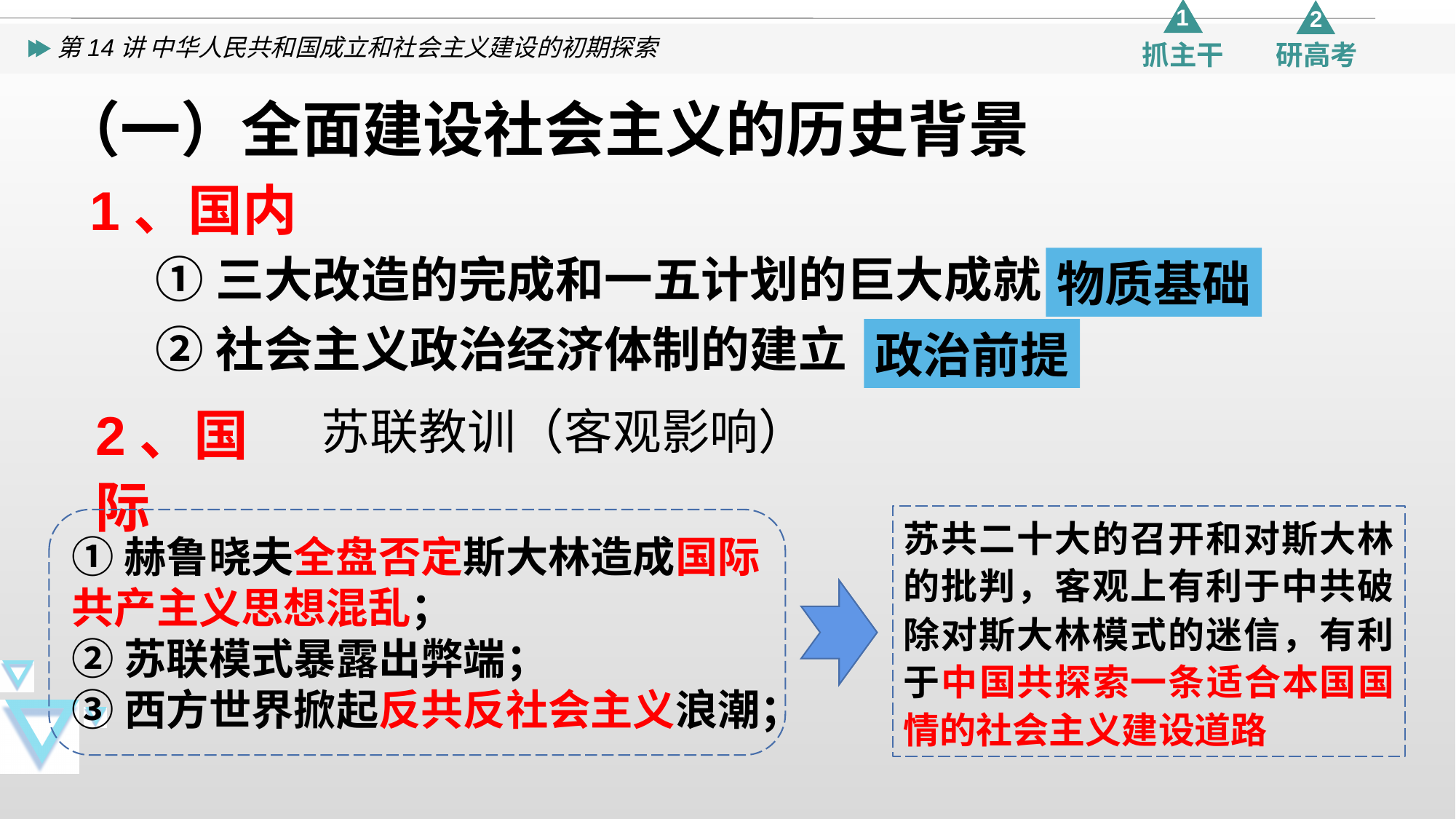

（一）全面建设社会主义的历史背景
1、国内
①三大改造的完成和一五计划的巨大成就
②社会主义政治经济体制的建立
物质基础
政治前提
2、国际
苏联教训（客观影响）
苏共二十大的召开和对斯大林的批判，客观上有利于中共破除对斯大林模式的迷信，有利于中国共探索一条适合本国国情的社会主义建设道路
①赫鲁晓夫全盘否定斯大林造成国际共产主义思想混乱；
②苏联模式暴露出弊端；
③西方世界掀起反共反社会主义浪潮；